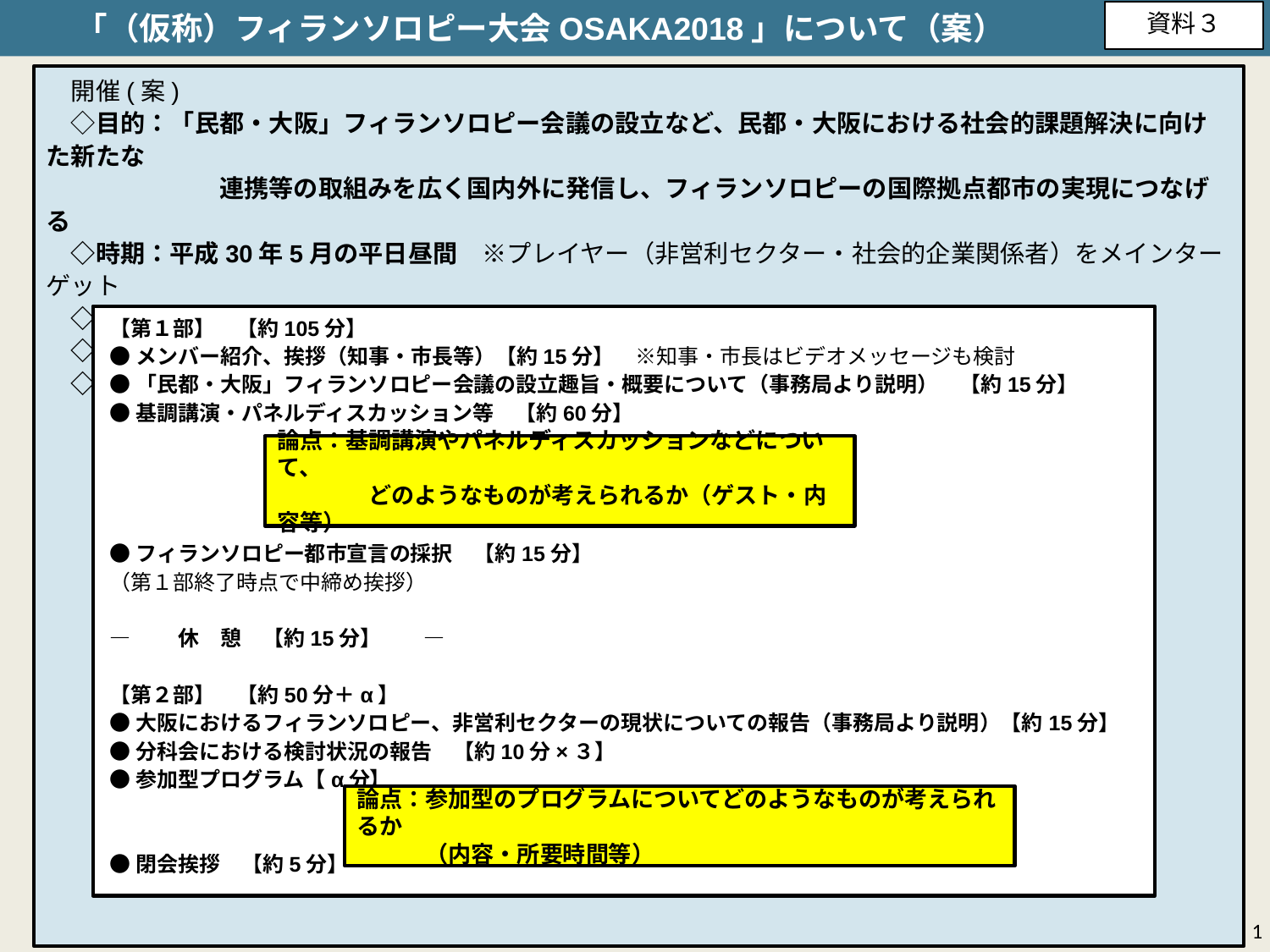

「（仮称）フィランソロピー大会OSAKA2018」について（案）
資料３
　開催(案)
　◇目的：「民都・大阪」フィランソロピー会議の設立など、民都・大阪における社会的課題解決に向けた新たな
　　　　　　　連携等の取組みを広く国内外に発信し、フィランソロピーの国際拠点都市の実現につなげる
　◇時期：平成30年5月の平日昼間　※プレイヤー（非営利セクター・社会的企業関係者）をメインターゲット
　◇場所：検討中
　◇主催：「民都・大阪」フィランソロピー会議（事務局：副首都推進局）
　◇内容（案）

　　　※時間配分は想定、トータル３時間前後の見込み

【第１部】　【約105分】
●メンバー紹介、挨拶（知事・市長等）【約15分】　※知事・市長はビデオメッセージも検討
●「民都・大阪」フィランソロピー会議の設立趣旨・概要について（事務局より説明）　【約15分】
●基調講演・パネルディスカッション等　【約60分】

●フィランソロピー都市宣言の採択　【約15分】
（第１部終了時点で中締め挨拶）

―　　休　憩　【約15分】　　―

【第２部】　【約50分＋α】
●大阪におけるフィランソロピー、非営利セクターの現状についての報告（事務局より説明）【約15分】
●分科会における検討状況の報告　【約10分×３】
●参加型プログラム【α分】

●閉会挨拶　【約5分】
論点：基調講演やパネルディスカッションなどについて、
　　　　どのようなものが考えられるか（ゲスト・内容等）
論点：参加型のプログラムについてどのようなものが考えられるか
　　　（内容・所要時間等）
1